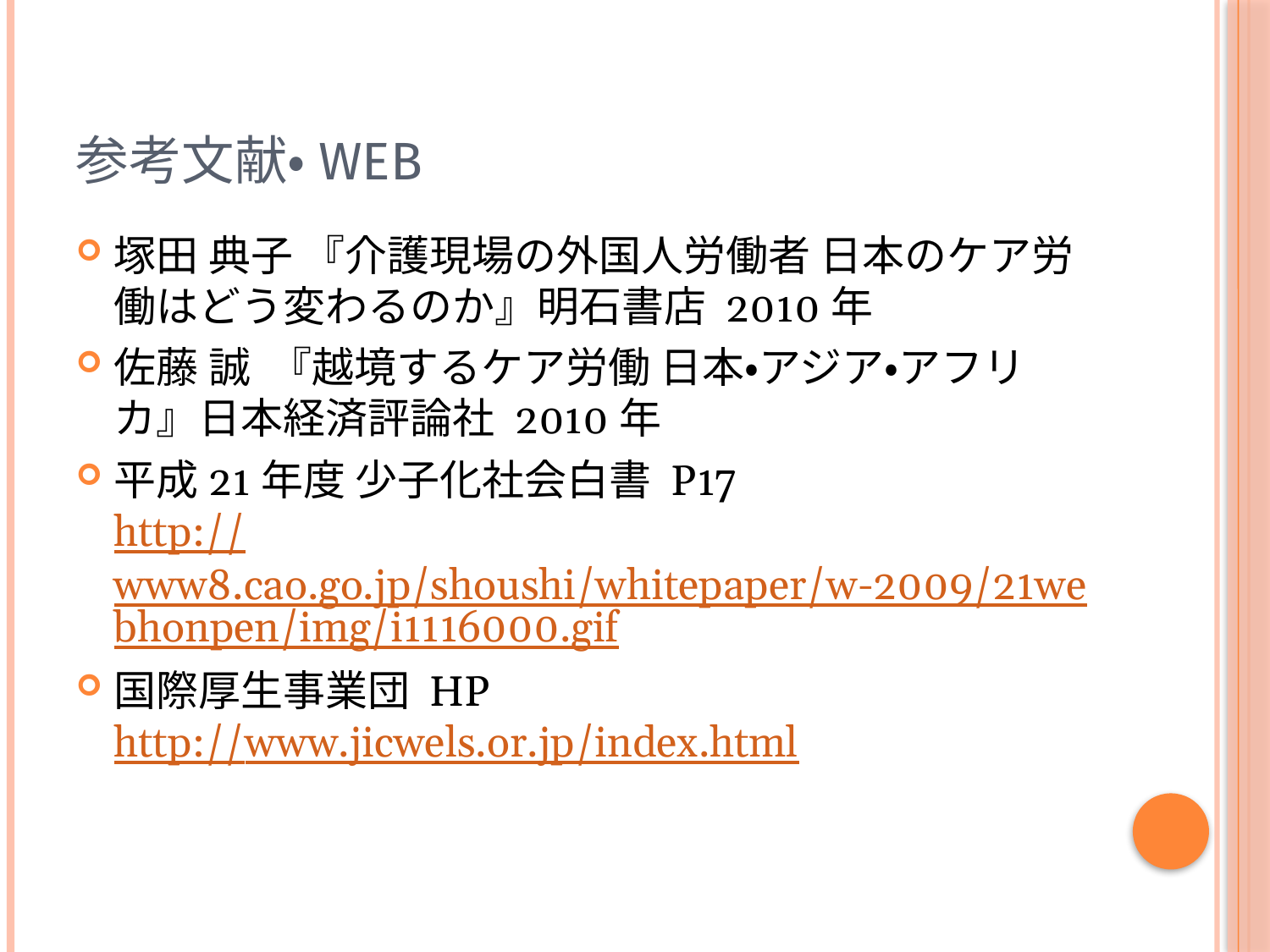

# 参考文献・WEB
塚田 典子 『介護現場の外国人労働者 日本のケア労働はどう変わるのか』明石書店 2010年
佐藤 誠  『越境するケア労働 日本・アジア・アフリカ』日本経済評論社 2010年
平成21年度 少子化社会白書 P17
http://www8.cao.go.jp/shoushi/whitepaper/w-2009/21webhonpen/img/i1116000.gif
国際厚生事業団 HP
http://www.jicwels.or.jp/index.html